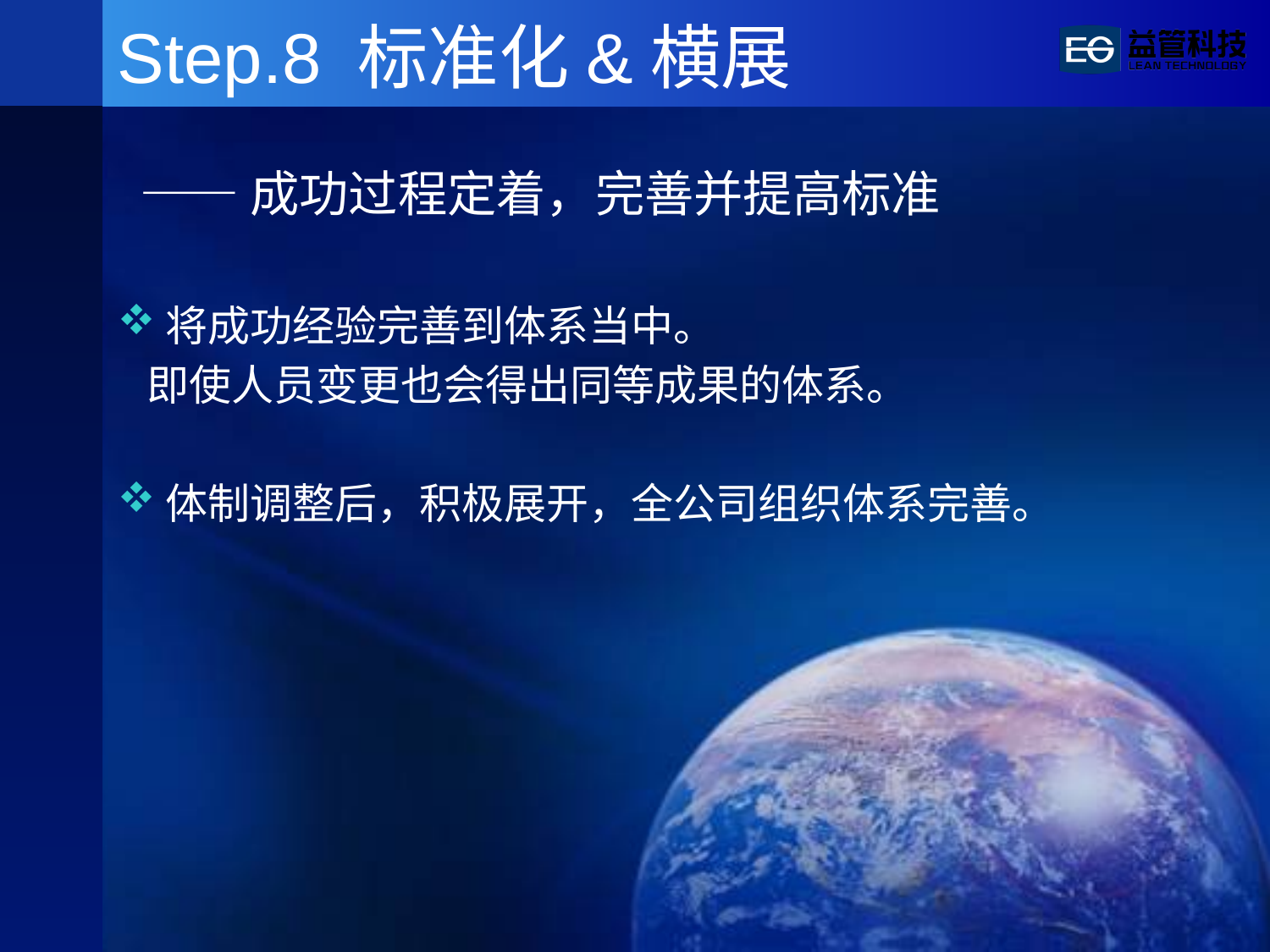

# Step.8 标准化&横展
  ——成功过程定着，完善并提高标准

将成功经验完善到体系当中。
  即使人员变更也会得出同等成果的体系。

体制调整后，积极展开，全公司组织体系完善。